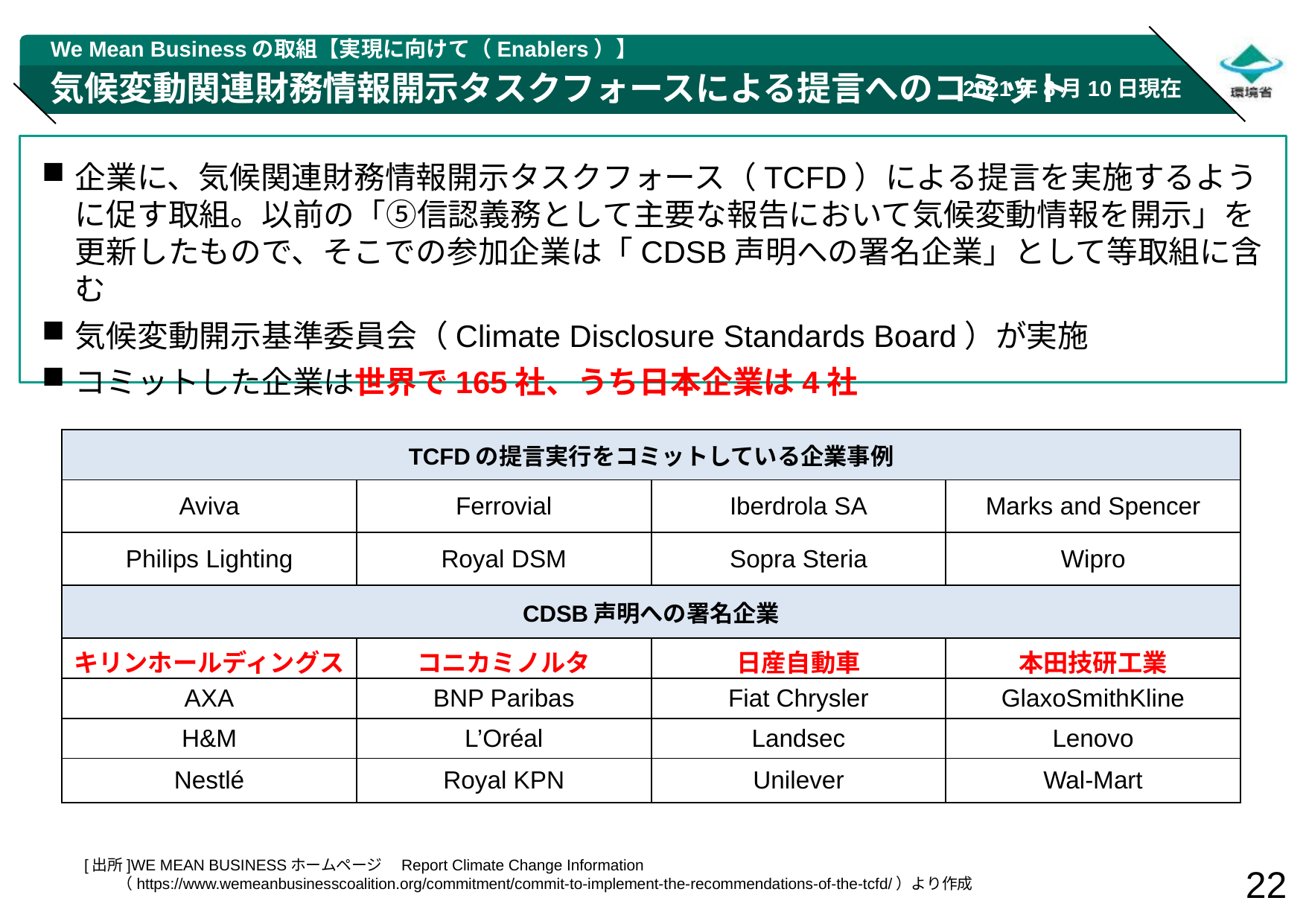

We Mean Businessの取組【実現に向けて（Enablers）】
# 気候変動関連財務情報開示タスクフォースによる提言へのコミット
2021年8月10日現在
企業に、気候関連財務情報開示タスクフォース（TCFD）による提言を実施するように促す取組。以前の「⑤信認義務として主要な報告において気候変動情報を開示」を更新したもので、そこでの参加企業は「CDSB声明への署名企業」として等取組に含む
気候変動開示基準委員会（Climate Disclosure Standards Board）が実施
コミットした企業は世界で165社、うち日本企業は4社
| TCFDの提言実行をコミットしている企業事例 |  |  |  |
| --- | --- | --- | --- |
| Aviva | Ferrovial | Iberdrola SA | Marks and Spencer |
| Philips Lighting | Royal DSM | Sopra Steria | Wipro |
| CDSB声明への署名企業 |  |  |  |
| キリンホールディングス | コニカミノルタ | 日産自動車 | 本田技研工業 |
| AXA | BNP Paribas | Fiat Chrysler | GlaxoSmithKline |
| H&M | L’Oréal | Landsec | Lenovo |
| Nestlé | Royal KPN | Unilever | Wal-Mart |
[出所]WE MEAN BUSINESSホームページ　Report Climate Change Information
（https://www.wemeanbusinesscoalition.org/commitment/commit-to-implement-the-recommendations-of-the-tcfd/）より作成